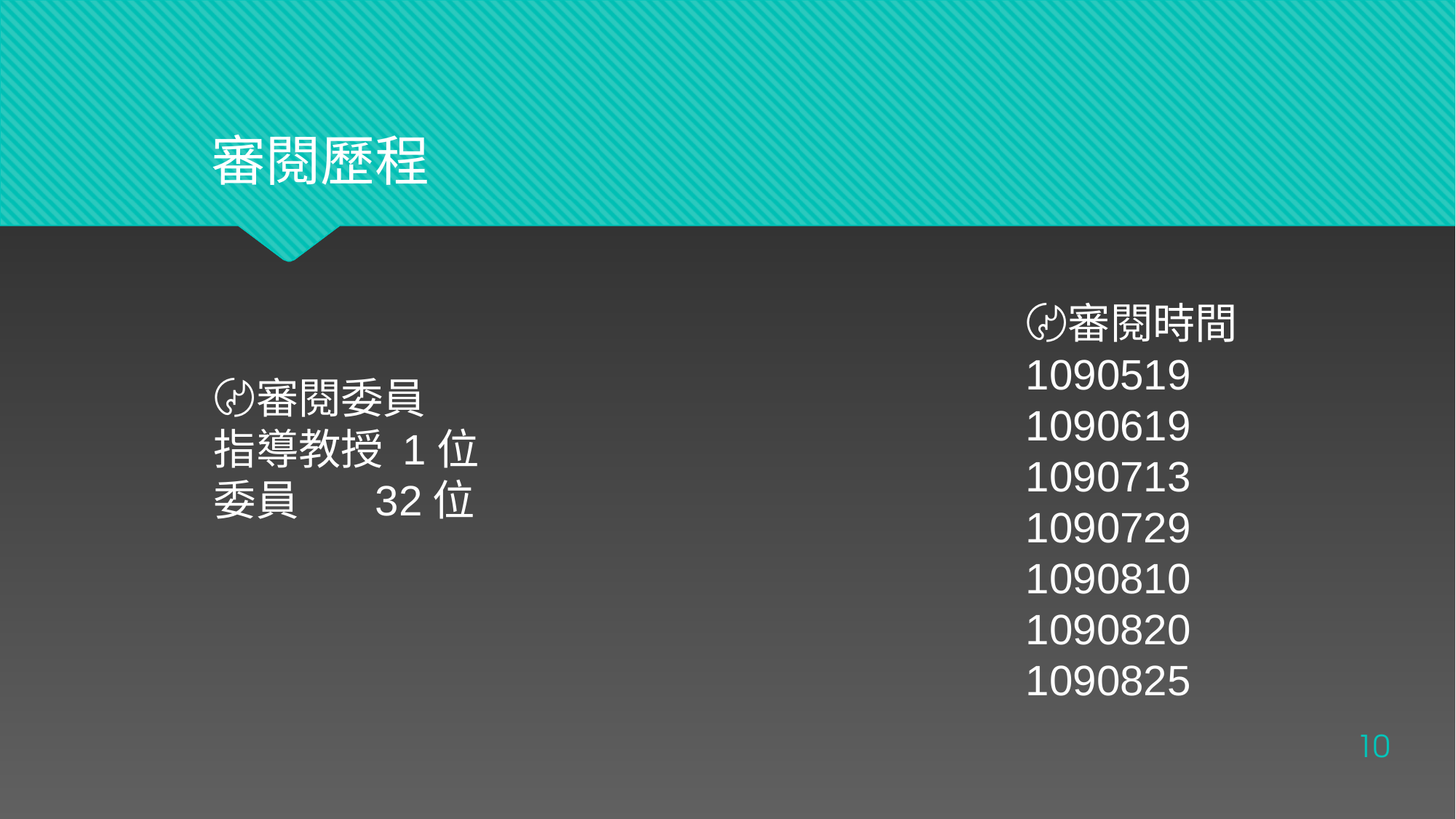

審閱歷程
〄審閱時間
1090519
1090619
1090713
1090729
1090810
1090820
1090825
〄審閱委員
指導教授 1位
委員       32位
10